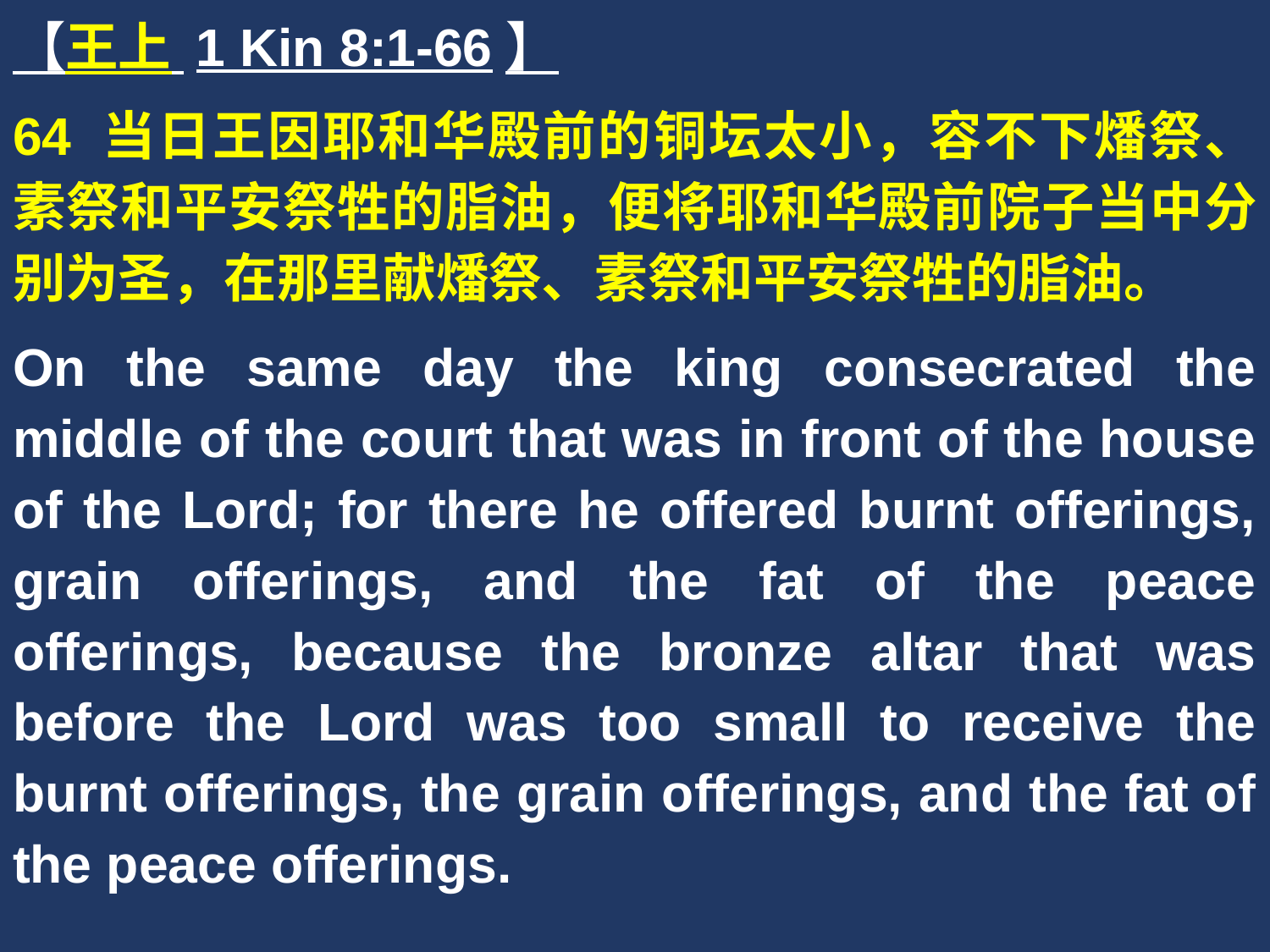

【王上 1 Kin 8:1-66】
64 当日王因耶和华殿前的铜坛太小，容不下燔祭、素祭和平安祭牲的脂油，便将耶和华殿前院子当中分别为圣，在那里献燔祭、素祭和平安祭牲的脂油。
On the same day the king consecrated the middle of the court that was in front of the house of the Lord; for there he offered burnt offerings, grain offerings, and the fat of the peace offerings, because the bronze altar that was before the Lord was too small to receive the burnt offerings, the grain offerings, and the fat of the peace offerings.